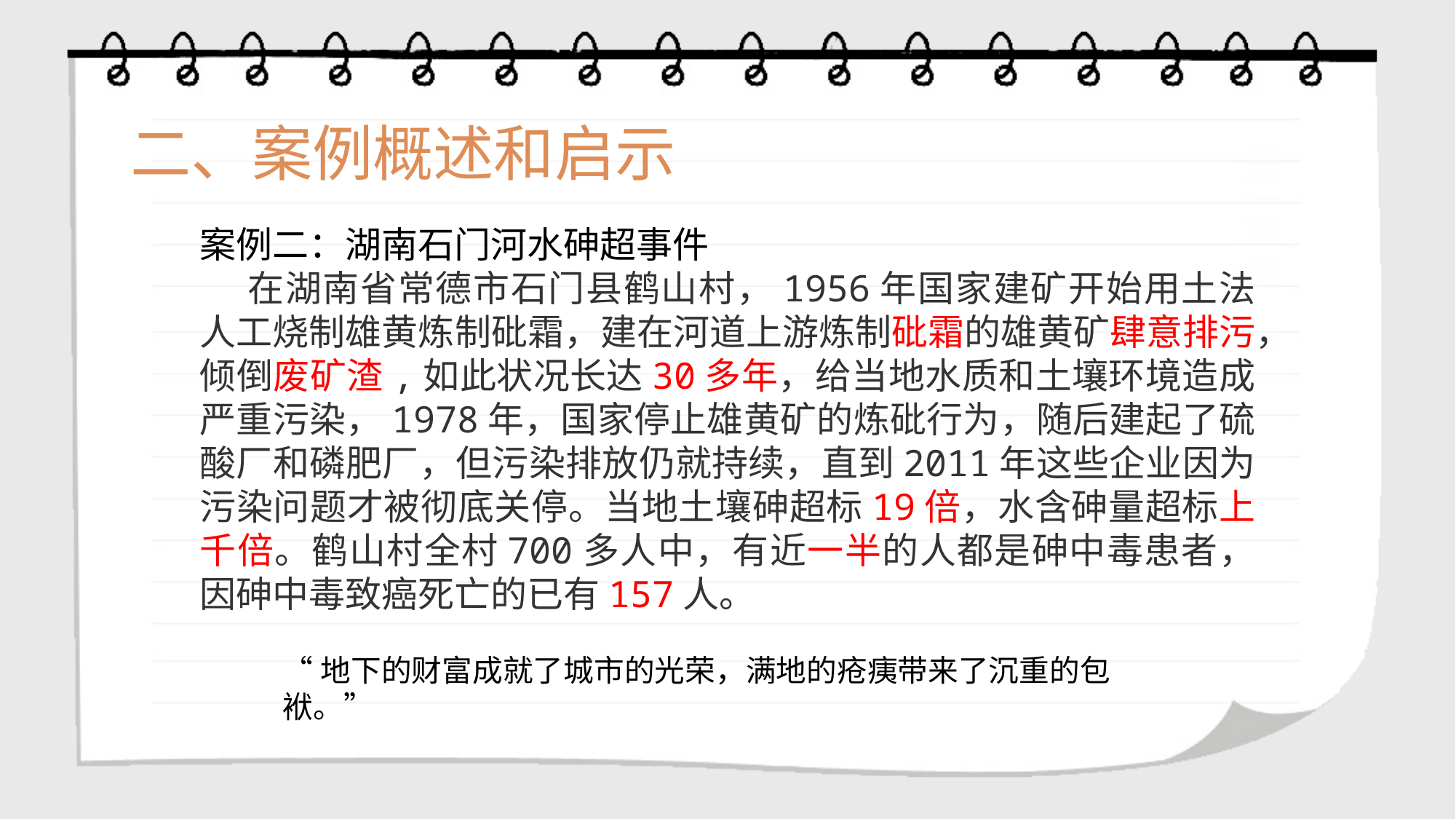

二、案例概述和启示
案例二：湖南石门河水砷超事件
    在湖南省常德市石门县鹤山村，1956年国家建矿开始用土法人工烧制雄黄炼制砒霜，建在河道上游炼制砒霜的雄黄矿肆意排污，倾倒废矿渣,如此状况长达30多年，给当地水质和土壤环境造成严重污染，1978年，国家停止雄黄矿的炼砒行为，随后建起了硫酸厂和磷肥厂，但污染排放仍就持续，直到2011年这些企业因为污染问题才被彻底关停。当地土壤砷超标19倍，水含砷量超标上千倍。鹤山村全村700多人中，有近一半的人都是砷中毒患者，因砷中毒致癌死亡的已有157人。
“地下的财富成就了城市的光荣，满地的疮痍带来了沉重的包袱。”